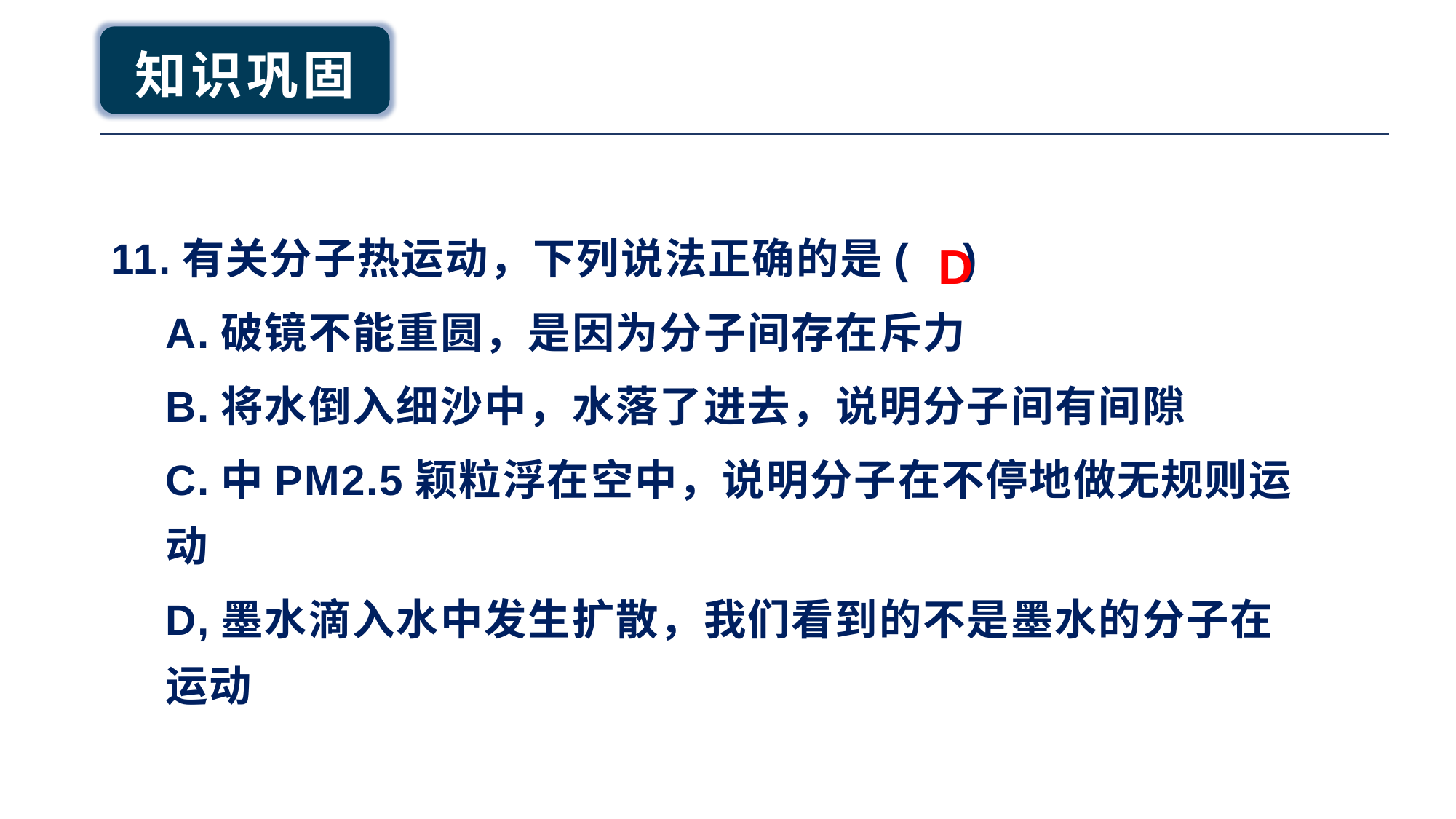

# 知识巩固

11.有关分子热运动，下列说法正确的是(    )
A.破镜不能重圆，是因为分子间存在斥力
B.将水倒入细沙中，水落了进去，说明分子间有间隙
C.中PM2.5颖粒浮在空中，说明分子在不停地做无规则运动
D,墨水滴入水中发生扩散，我们看到的不是墨水的分子在运动
D